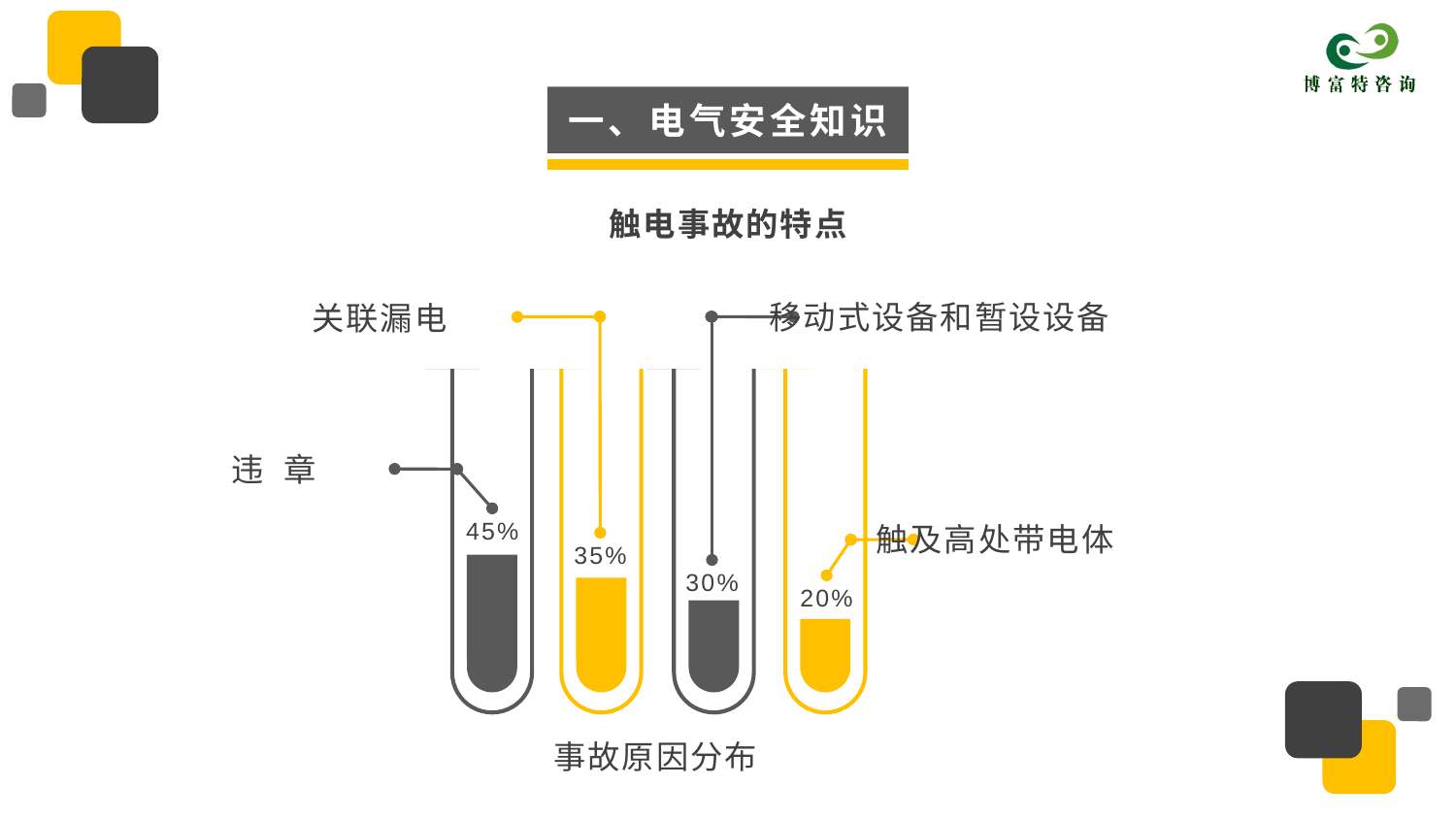

一、电气安全知识
触电事故的特点
移动式设备和暂设设备
关联漏电

违  章
45%
触及高处带电体
35%
30%
20%
事故原因分布